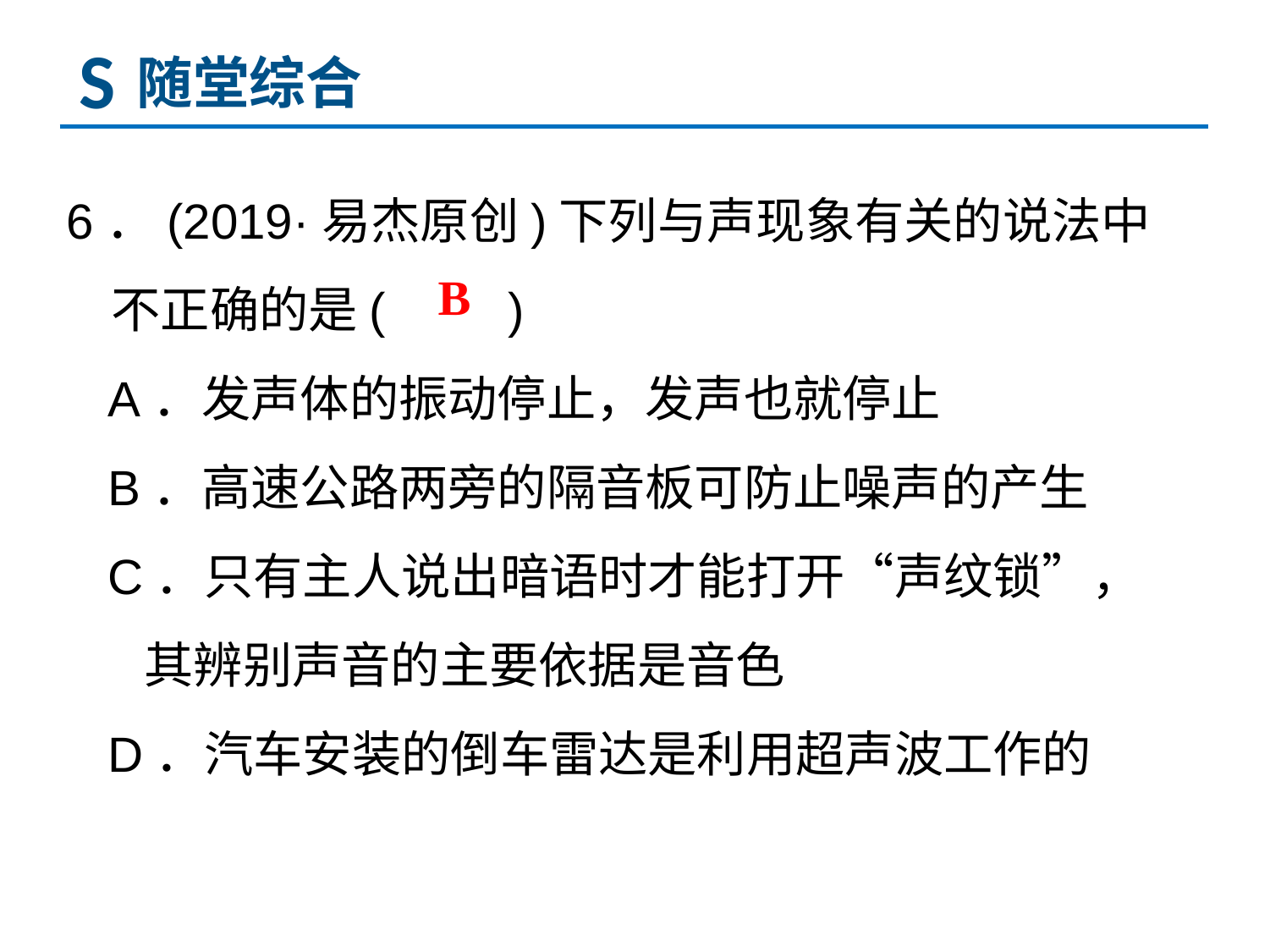

S
随堂综合
6．(2019·易杰原创)下列与声现象有关的说法中
   不正确的是(　　)
   A．发声体的振动停止，发声也就停止
   B．高速公路两旁的隔音板可防止噪声的产生
   C．只有主人说出暗语时才能打开“声纹锁”，
      其辨别声音的主要依据是音色
   D．汽车安装的倒车雷达是利用超声波工作的
B